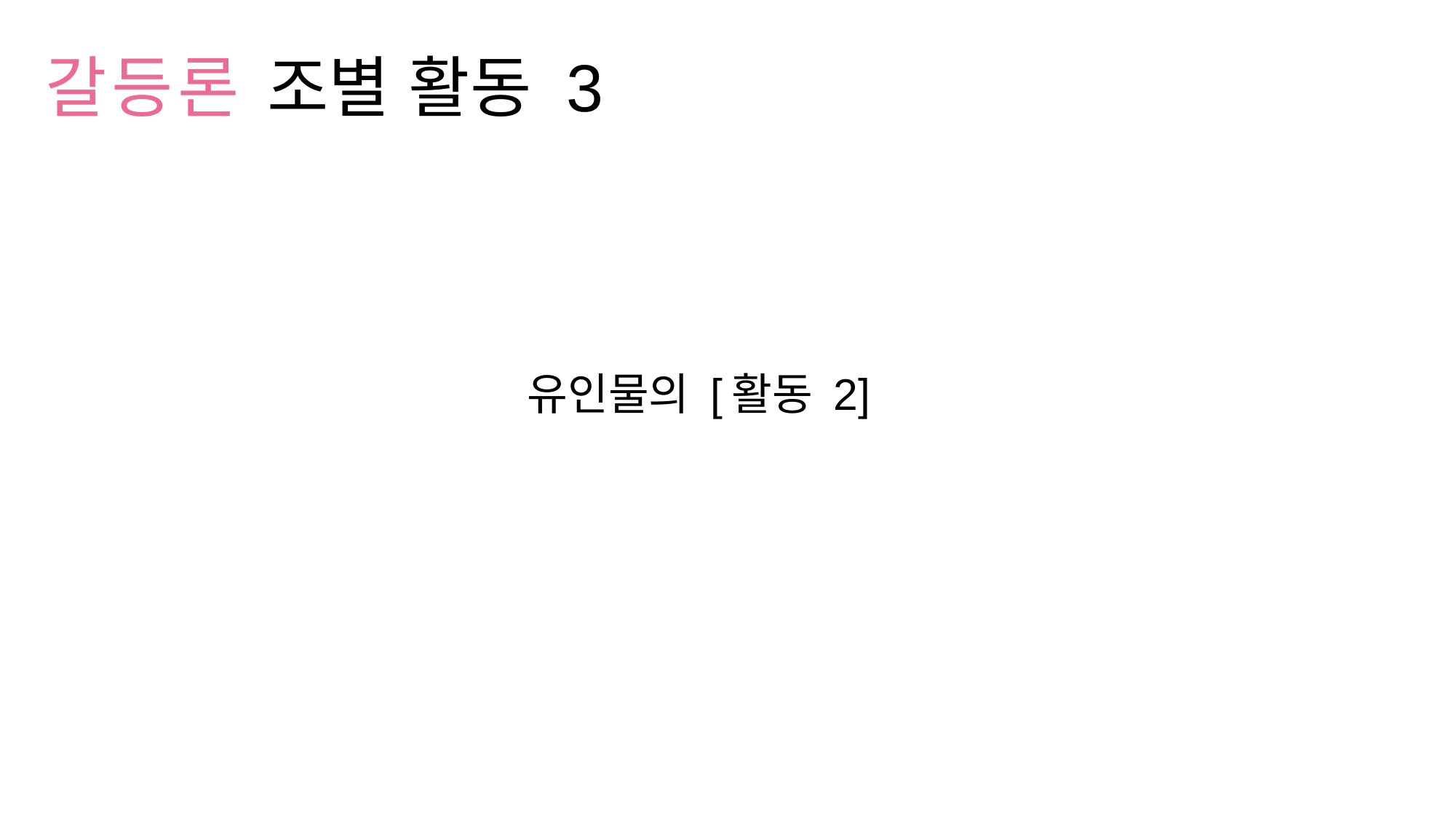

# 갈등론 조별 활동 3
유인물의 [활동 2]